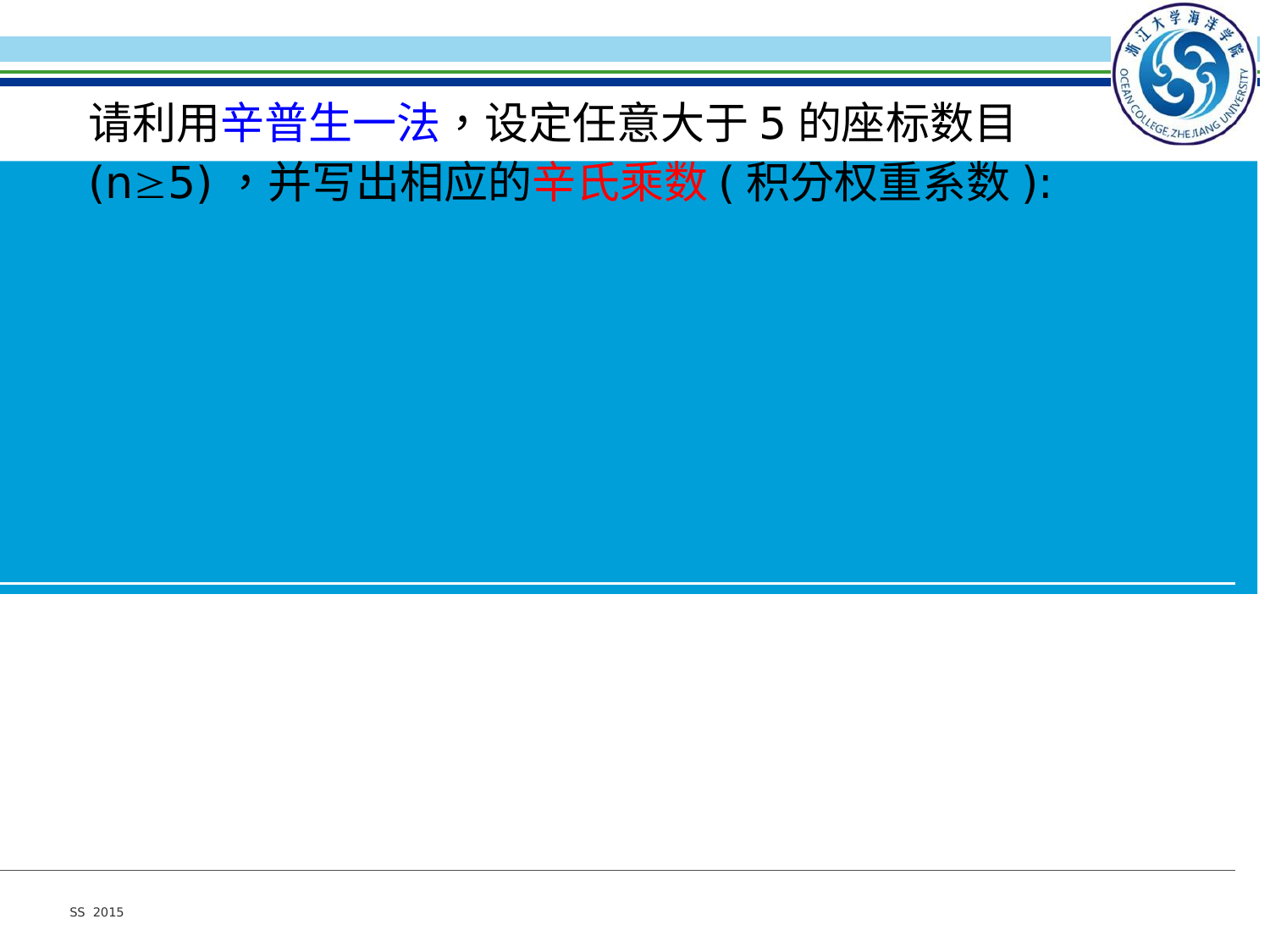

请利用辛普生一法，设定任意大于5的座标数目(n≥5)，并写出相应的辛氏乘数(积分权重系数):